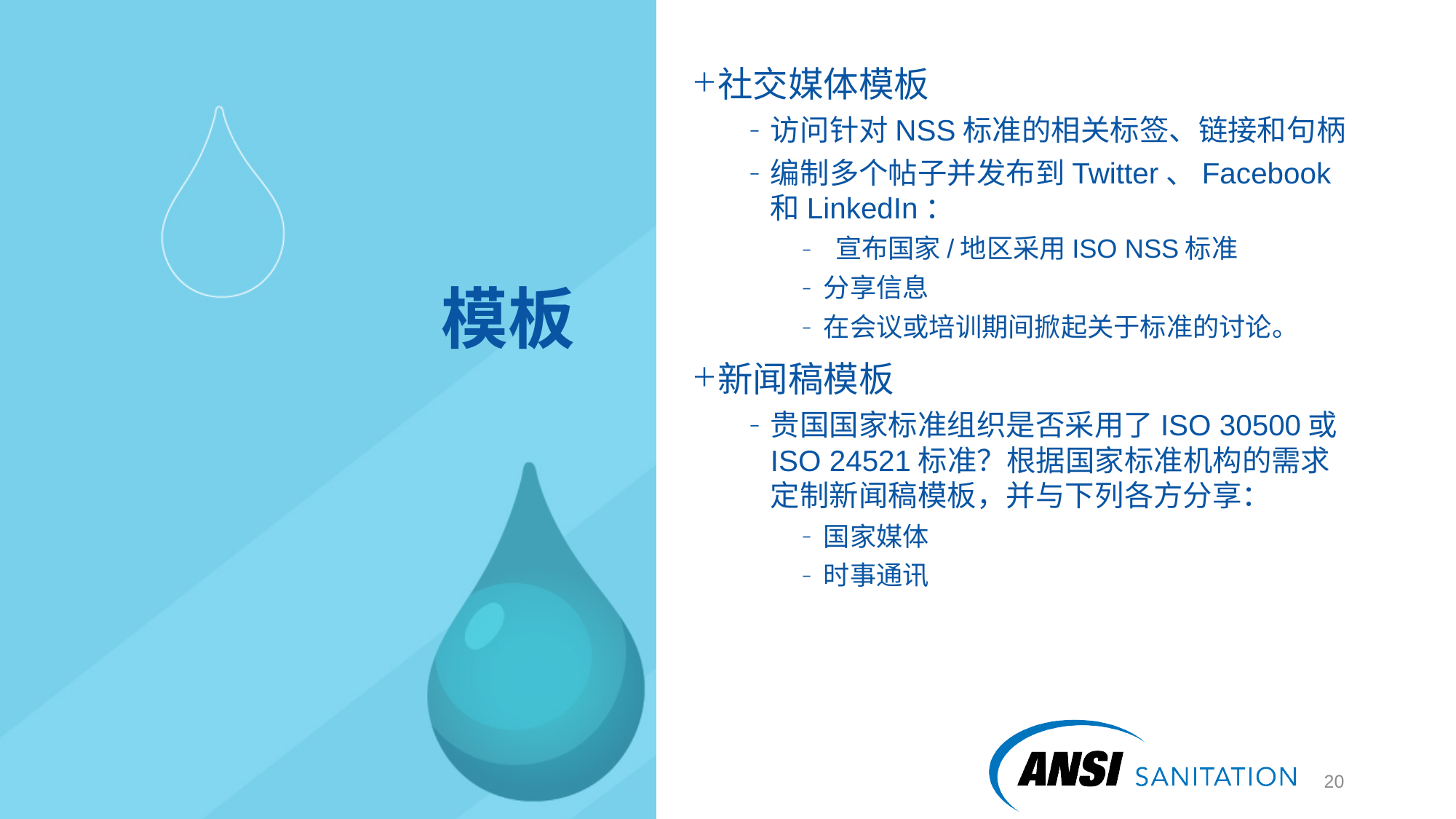

社交媒体模板
访问针对NSS标准的相关标签、链接和句柄
编制多个帖子并发布到Twitter、Facebook和LinkedIn：
 宣布国家/地区采用ISO NSS标准
分享信息
在会议或培训期间掀起关于标准的讨论。
新闻稿模板
贵国国家标准组织是否采用了ISO 30500或ISO 24521标准？根据国家标准机构的需求定制新闻稿模板，并与下列各方分享：
国家媒体
时事通讯

# 模板
20